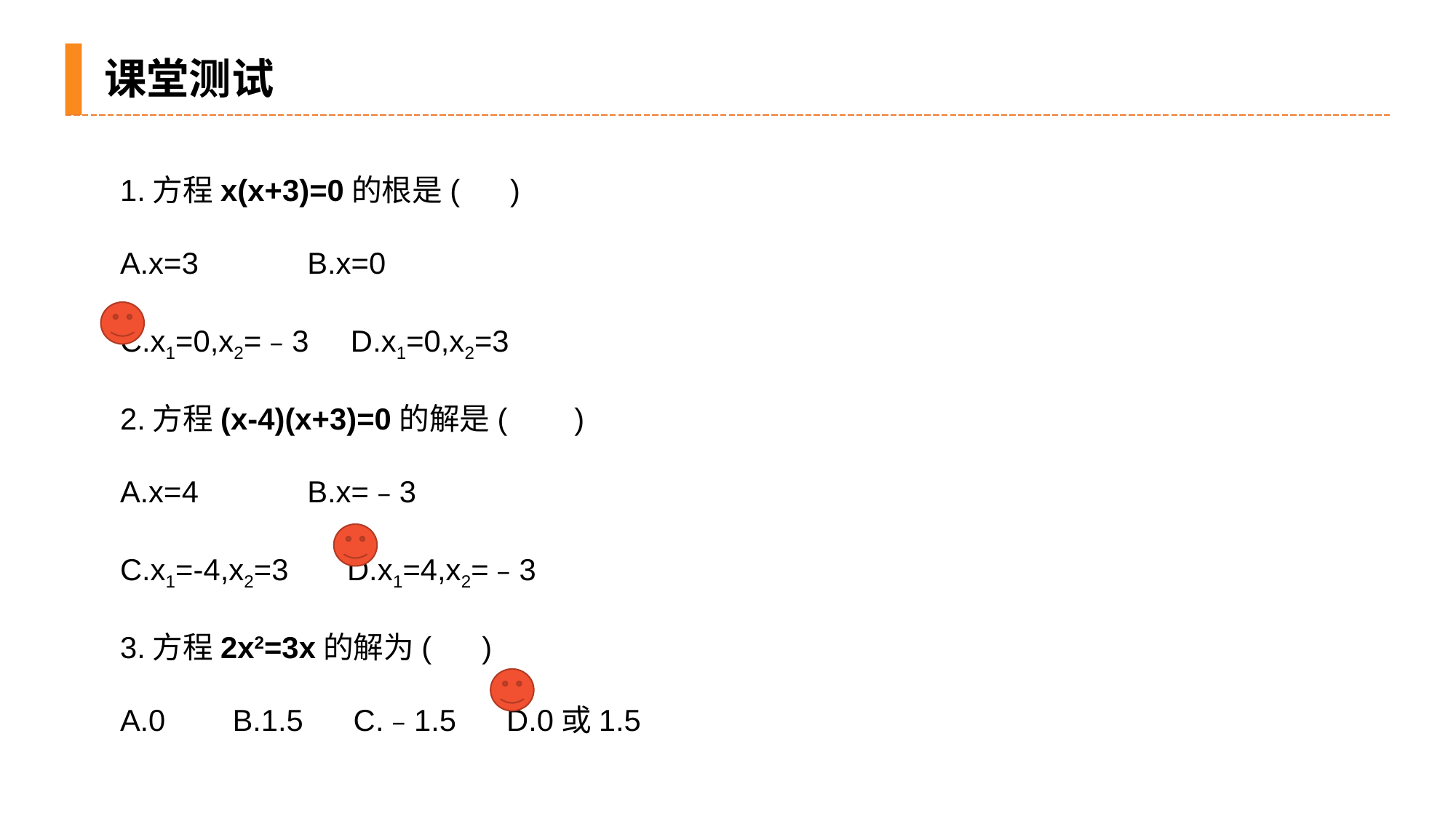

课堂测试
1.方程x(x+3)=0的根是(      )
A.x=3             B.x=0
C.x1=0,x2=﹣3     D.x1=0,x2=3
2.方程(x-4)(x+3)=0的解是(        )
A.x=4             B.x=﹣3
C.x1=-4,x2=3       D.x1=4,x2=﹣3
3.方程2x2=3x的解为(      )
A.0        B.1.5      C.﹣1.5      D.0或1.5